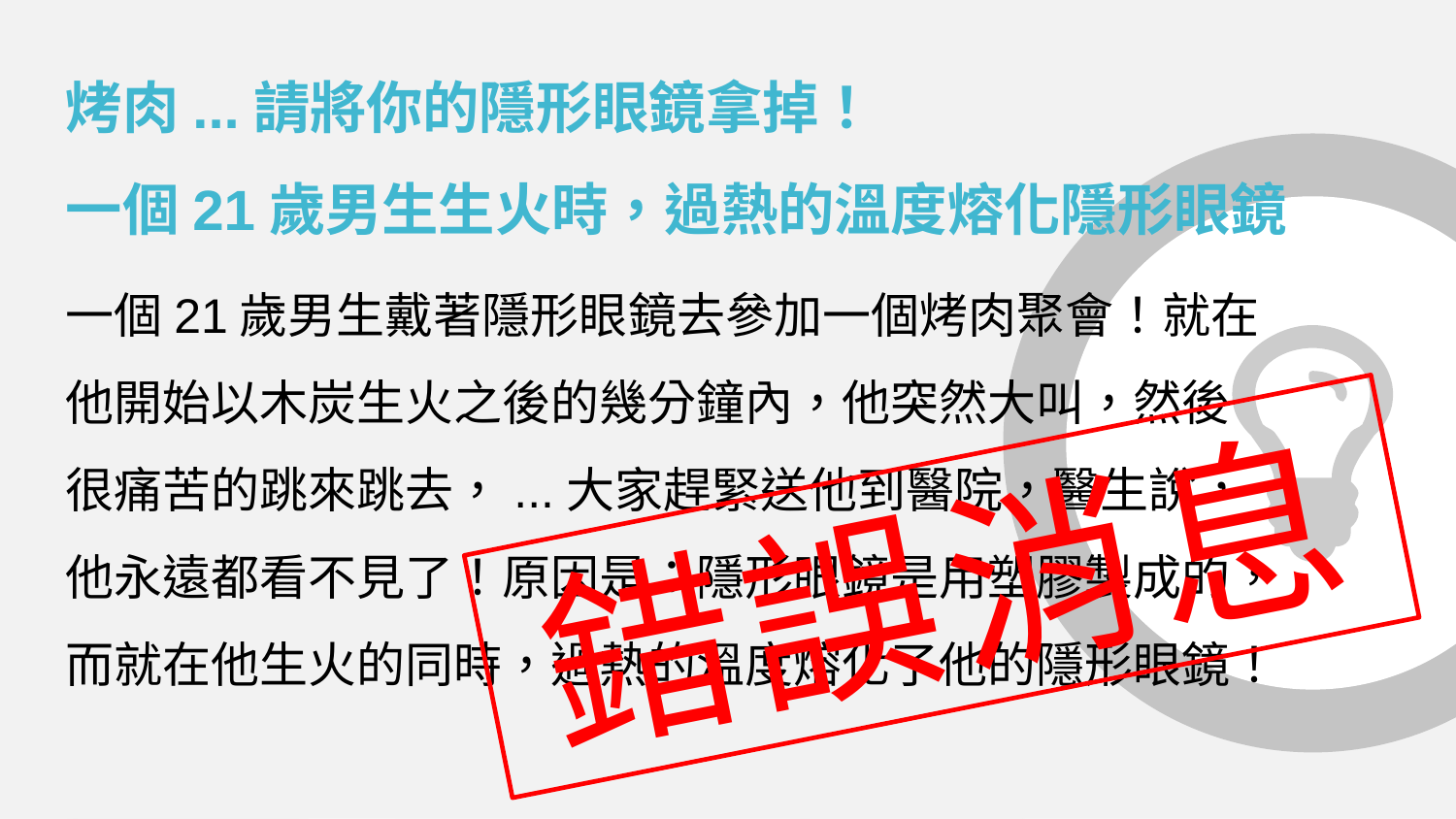

烤肉...請將你的隱形眼鏡拿掉！
一個21歲男生生火時，過熱的溫度熔化隱形眼鏡

一個21歲男生戴著隱形眼鏡去參加一個烤肉聚會！就在他開始以木炭生火之後的幾分鐘內，他突然大叫，然後很痛苦的跳來跳去，...大家趕緊送他到醫院，醫生說，他永遠都看不見了！原因是：隱形眼鏡是用塑膠製成的，而就在他生火的同時，過熱的溫度熔化了他的隱形眼鏡！
錯誤消息